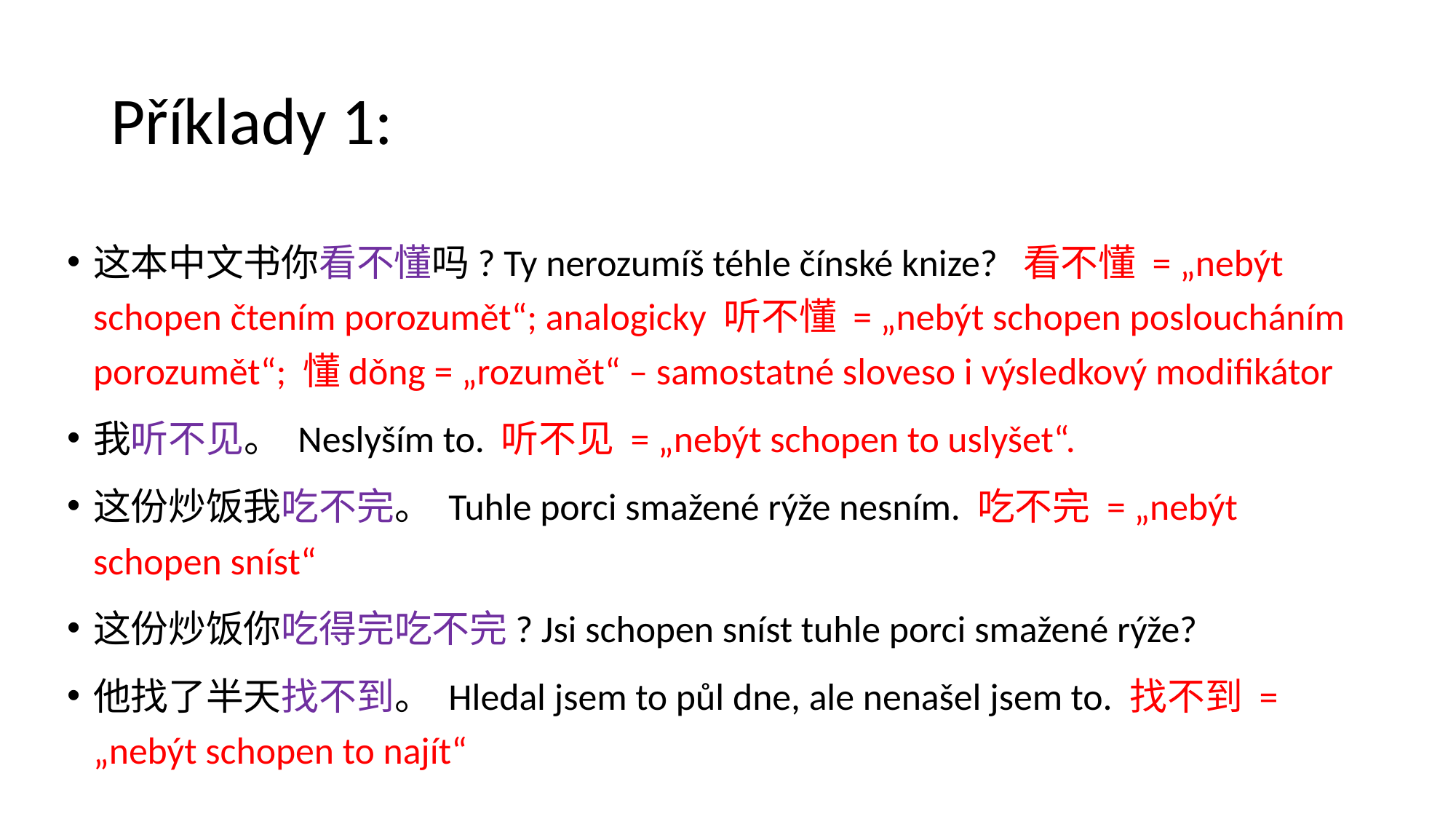

# Příklady 1:

这本中文书你看不懂吗? Ty nerozumíš téhle čínské knize?  看不懂 = „nebýt schopen čtením porozumět“; analogicky 听不懂 = „nebýt schopen posloucháním porozumět“; 懂dǒng = „rozumět“ – samostatné sloveso i výsledkový modifikátor
我听不见。 Neslyším to. 听不见 = „nebýt schopen to uslyšet“.
这份炒饭我吃不完。 Tuhle porci smažené rýže nesním. 吃不完 = „nebýt schopen sníst“
这份炒饭你吃得完吃不完? Jsi schopen sníst tuhle porci smažené rýže?
他找了半天找不到。 Hledal jsem to půl dne, ale nenašel jsem to. 找不到 = „nebýt schopen to najít“